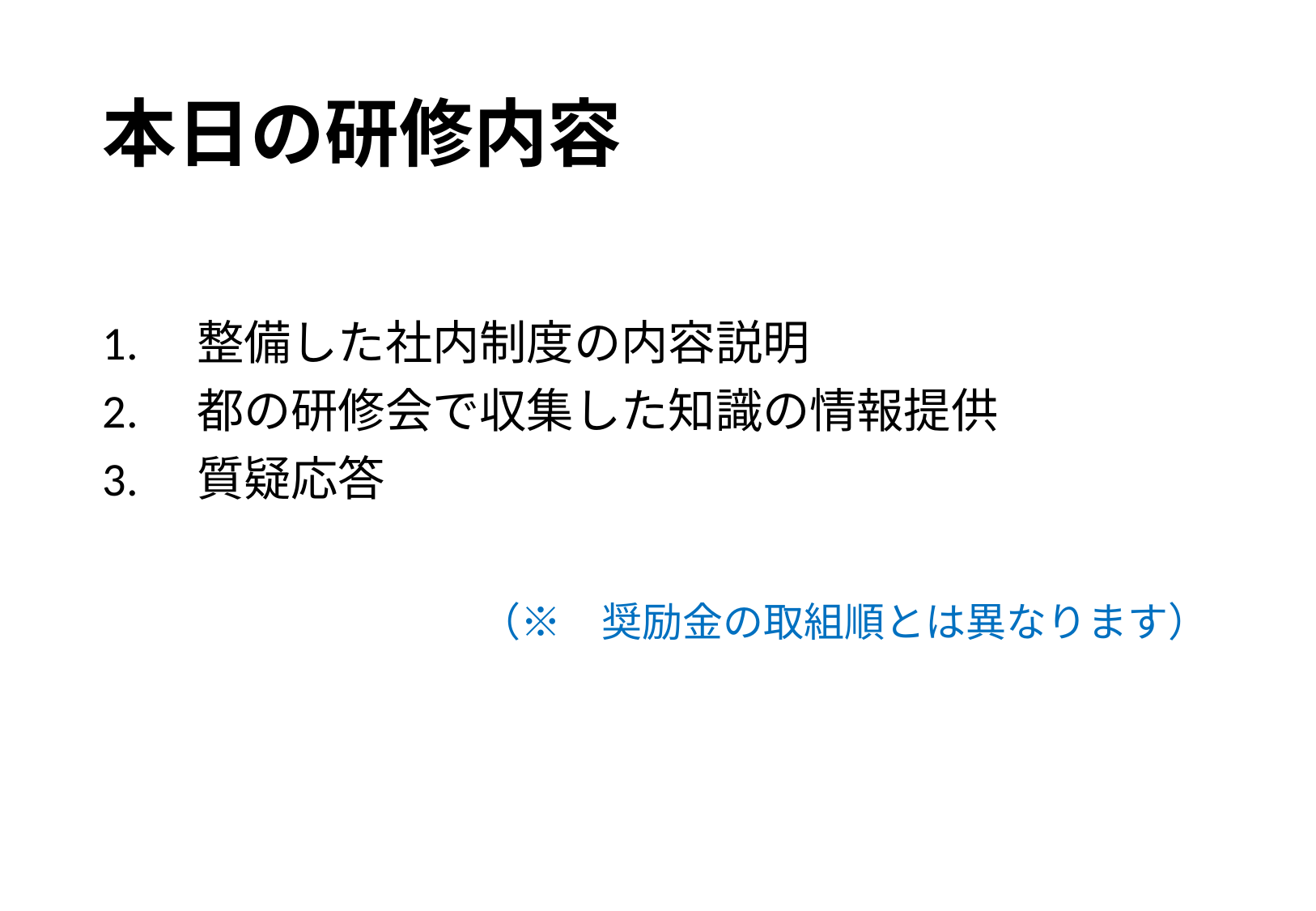

# 本日の研修内容

1.　整備した社内制度の内容説明
2.　都の研修会で収集した知識の情報提供
3.　質疑応答
（※　奨励金の取組順とは異なります）